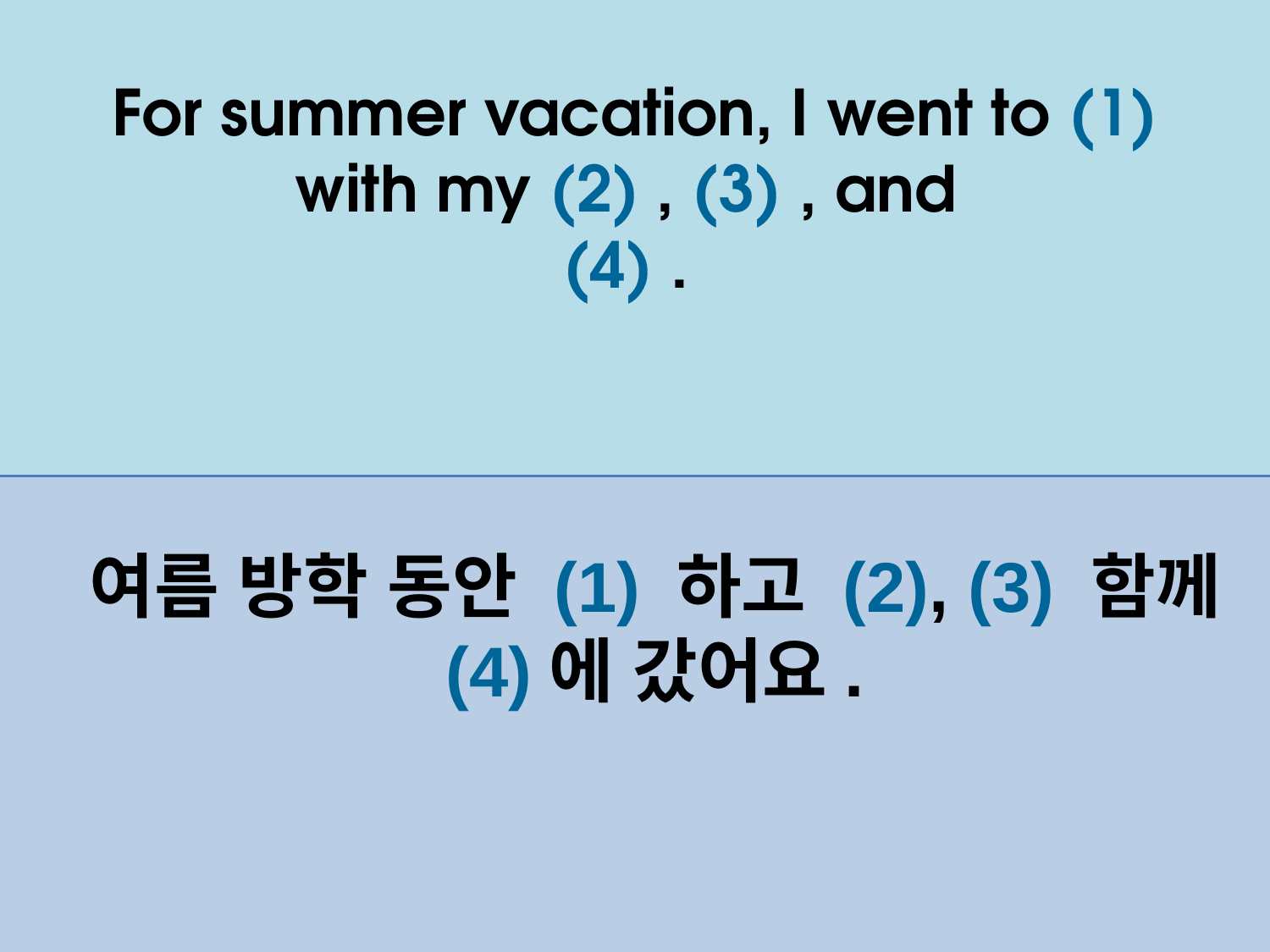

For summer vacation, I went to (1) with my (2) , (3) , and
(4) .

여름 방학 동안 (1) 하고 (2), (3) 함께 (4)에 갔어요.